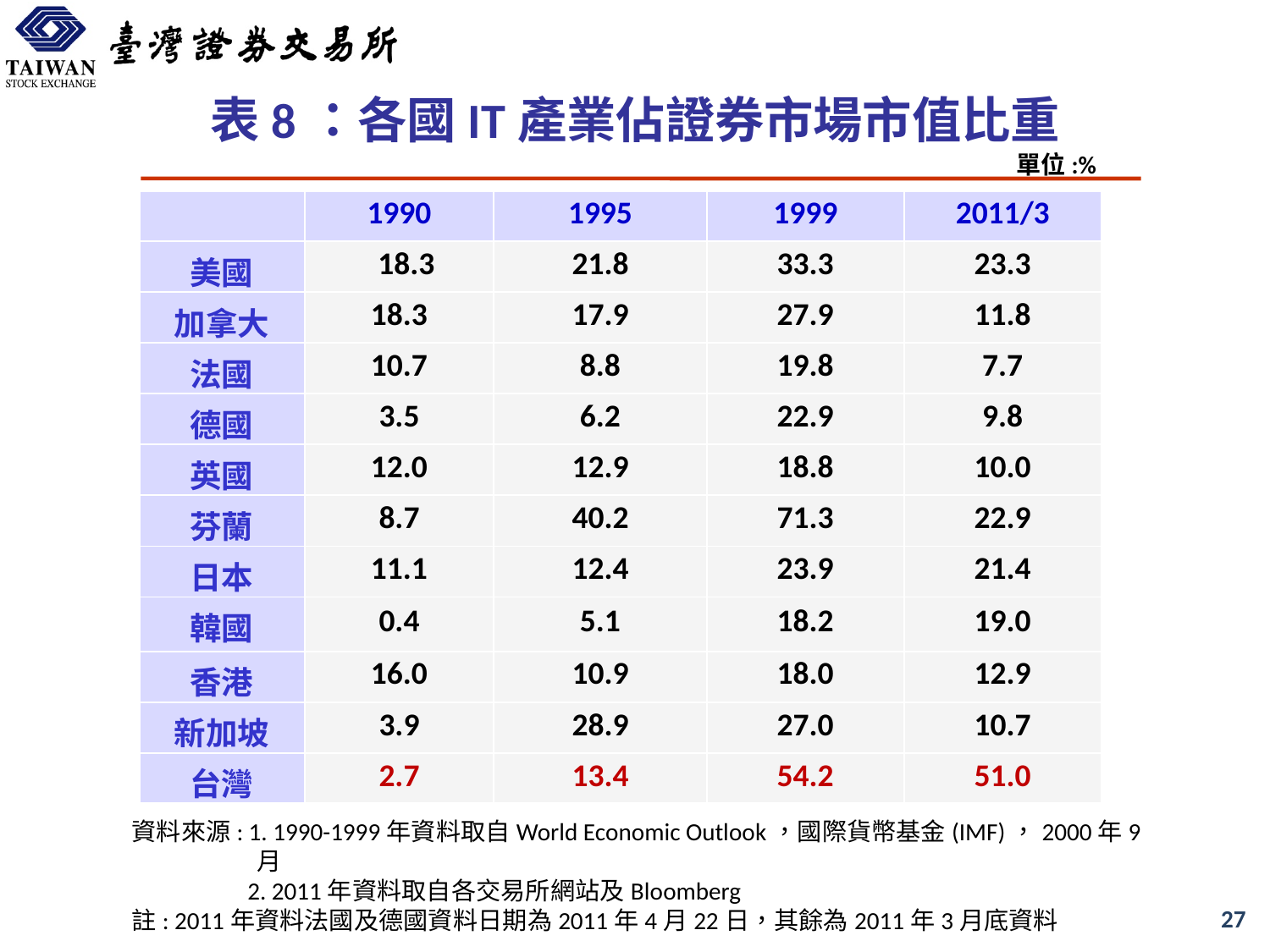

表8：各國IT產業佔證券市場市值比重
單位:%
|  | 1990 | 1995 | 1999 | 2011/3 |
| --- | --- | --- | --- | --- |
| 美國 | 18.3 | 21.8 | 33.3 | 23.3 |
| 加拿大 | 18.3 | 17.9 | 27.9 | 11.8 |
| 法國 | 10.7 | 8.8 | 19.8 | 7.7 |
| 德國 | 3.5 | 6.2 | 22.9 | 9.8 |
| 英國 | 12.0 | 12.9 | 18.8 | 10.0 |
| 芬蘭 | 8.7 | 40.2 | 71.3 | 22.9 |
| 日本 | 11.1 | 12.4 | 23.9 | 21.4 |
| 韓國 | 0.4 | 5.1 | 18.2 | 19.0 |
| 香港 | 16.0 | 10.9 | 18.0 | 12.9 |
| 新加坡 | 3.9 | 28.9 | 27.0 | 10.7 |
| 台灣 | 2.7 | 13.4 | 54.2 | 51.0 |
資料來源: 1. 1990-1999年資料取自World Economic Outlook，國際貨幣基金(IMF)，2000年9月
                     2. 2011年資料取自各交易所網站及Bloomberg
註: 2011年資料法國及德國資料日期為2011年4月22日，其餘為2011年3月底資料
27